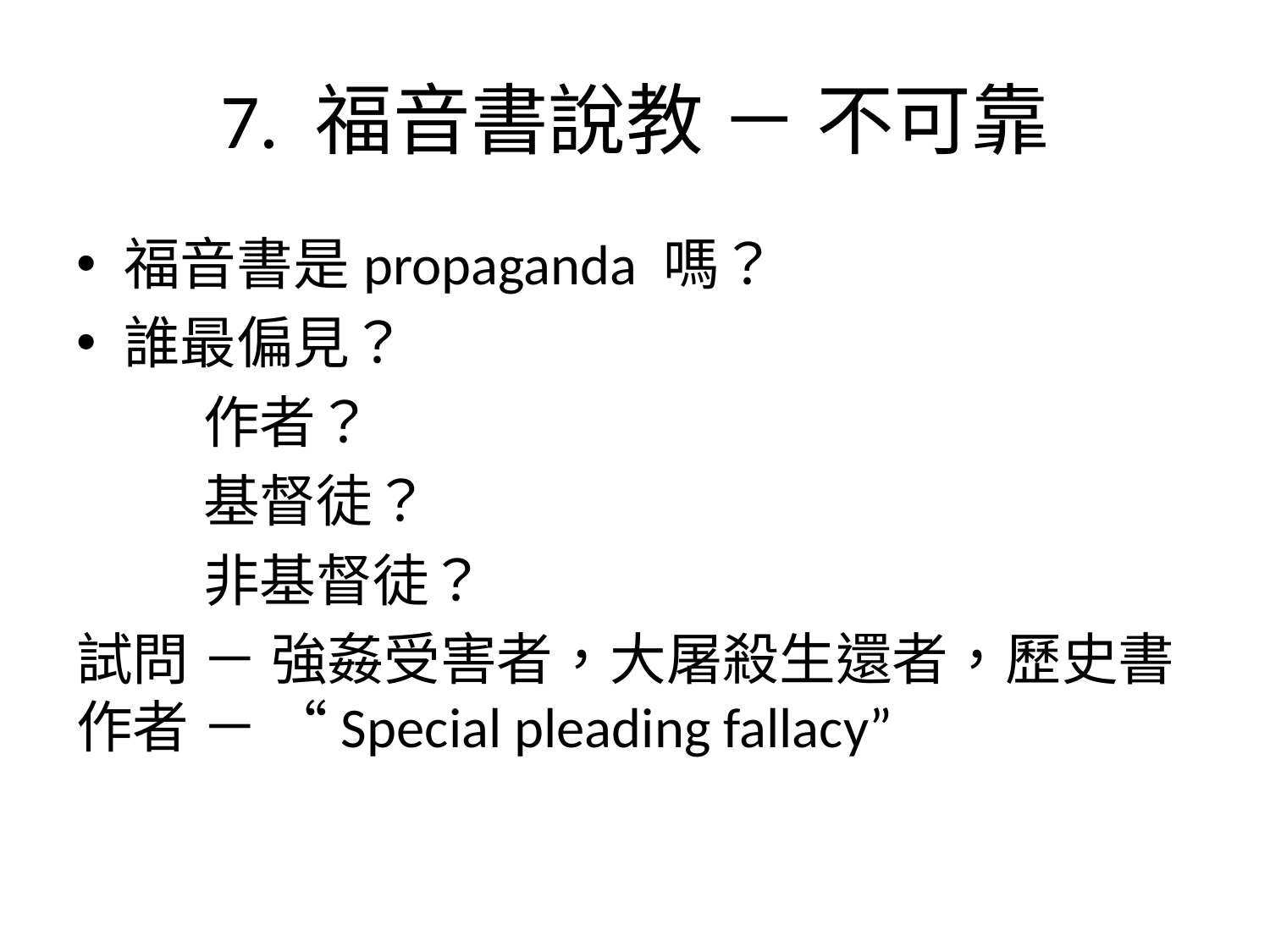

# 7. 福音書說教 － 不可靠
福音書是propaganda 嗎？
誰最偏見？
	作者？
	基督徒？
	非基督徒？
試問 － 強姦受害者，大屠殺生還者，歷史書作者 － “Special pleading fallacy”